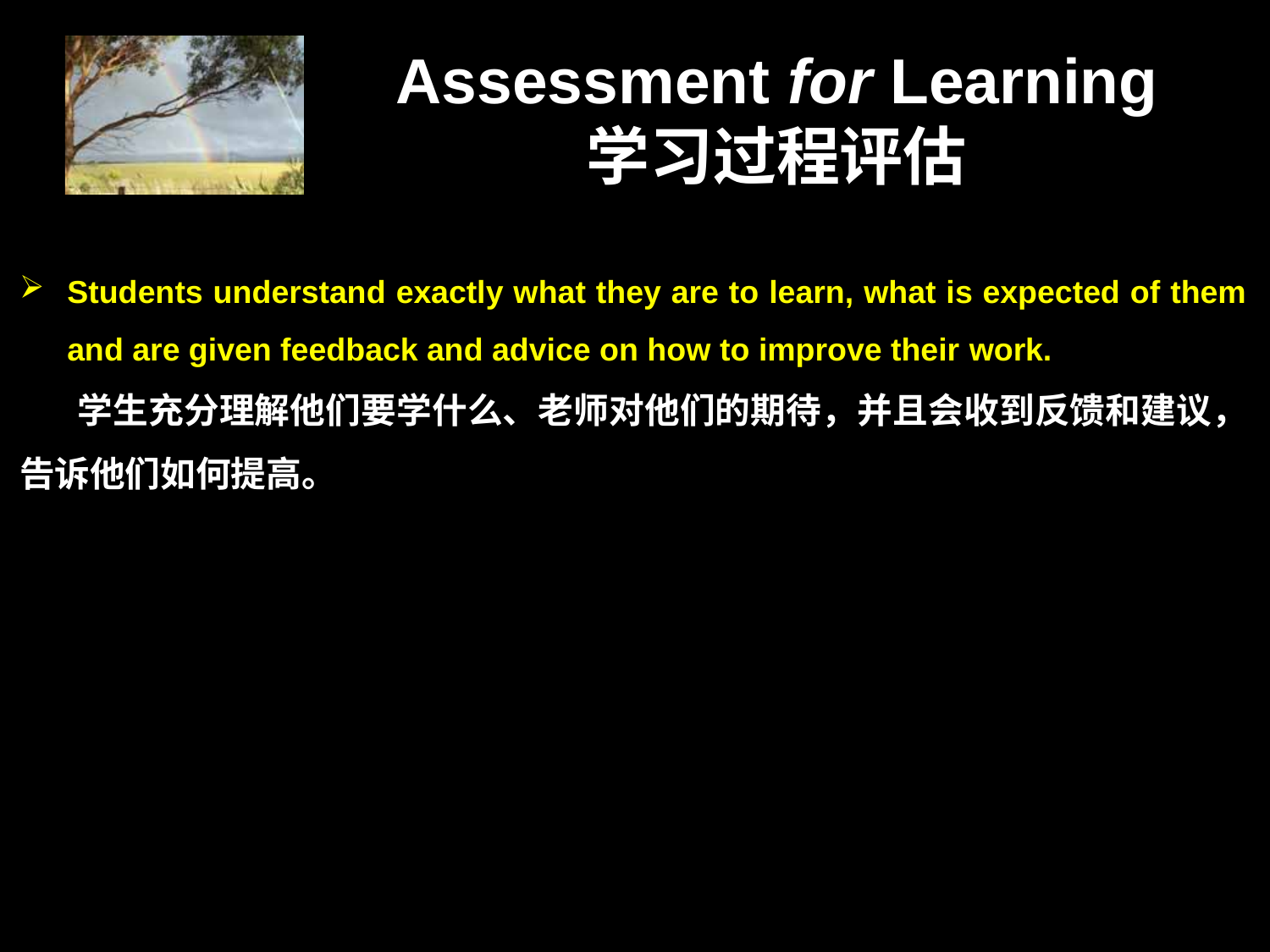

# Assessment for Learning 学习过程评估

Students understand exactly what they are to learn, what is expected of them and are given feedback and advice on how to improve their work.
      学生充分理解他们要学什么、老师对他们的期待，并且会收到反馈和建议，告诉他们如何提高。